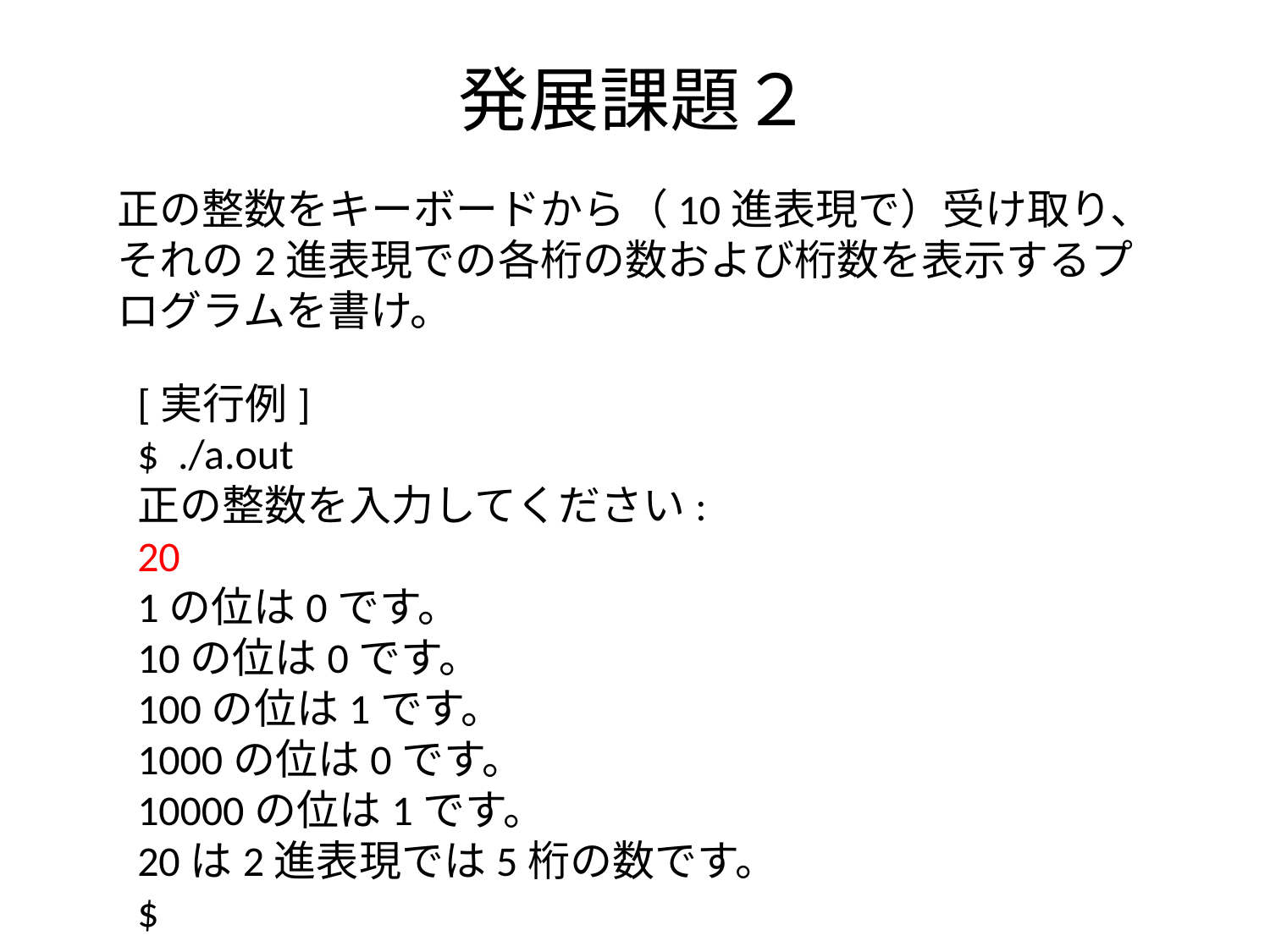

# 発展課題２
正の整数をキーボードから（10進表現で）受け取り、それの2進表現での各桁の数および桁数を表示するプログラムを書け。
[実行例]
$  ./a.out
正の整数を入力してください:  20
1の位は0です。
10の位は0です。
100の位は1です。
1000の位は0です。
10000の位は1です。
20は2進表現では5桁の数です。
$